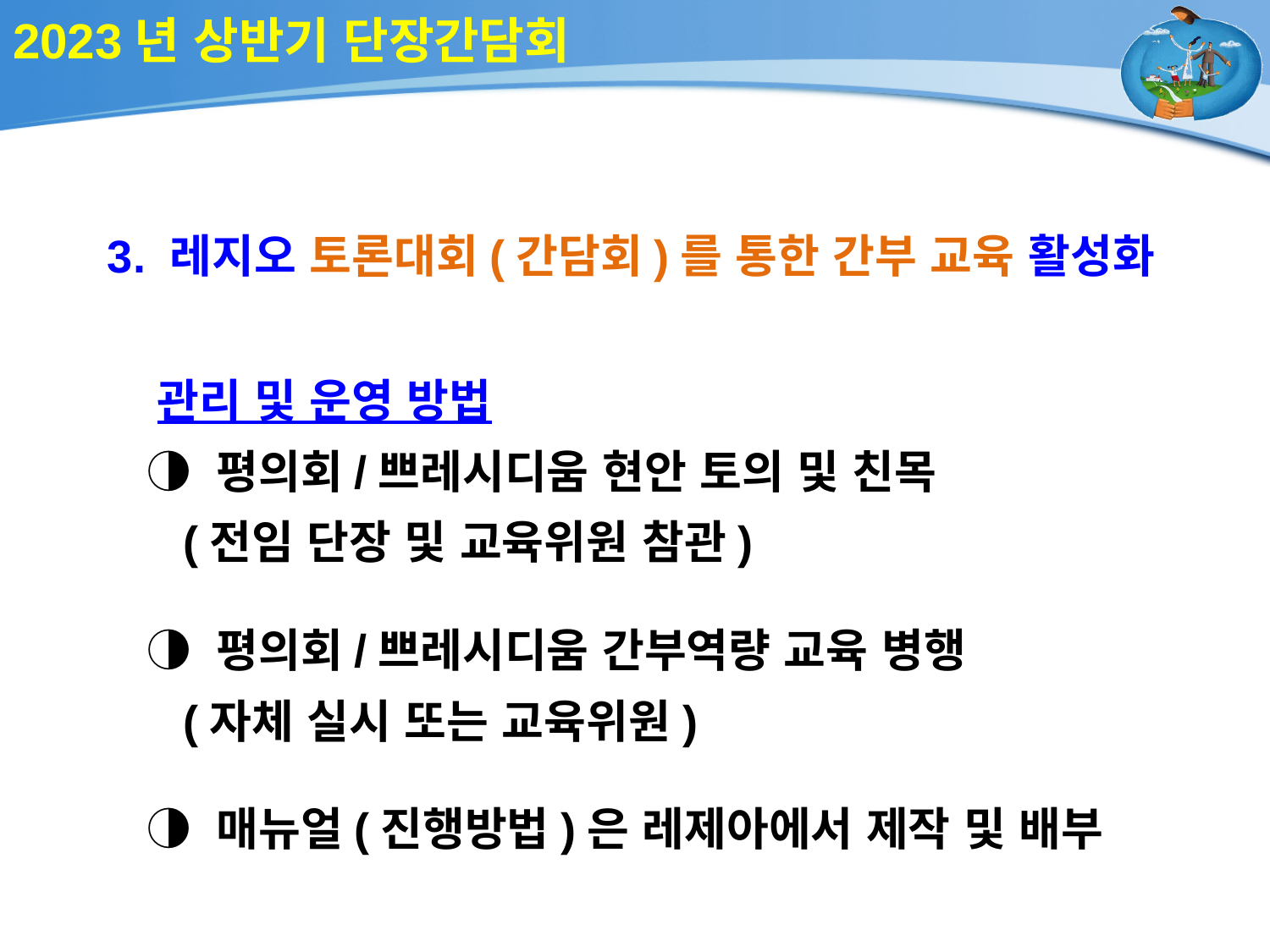

2023년 상반기 단장간담회
3. 레지오 토론대회(간담회)를 통한 간부 교육 활성화

   관리 및 운영 방법
   ◑ 평의회/쁘레시디움 현안 토의 및 친목
      (전임 단장 및 교육위원 참관)

   ◑ 평의회/쁘레시디움 간부역량 교육 병행
      (자체 실시 또는 교육위원)

   ◑ 매뉴얼(진행방법)은 레제아에서 제작 및 배부